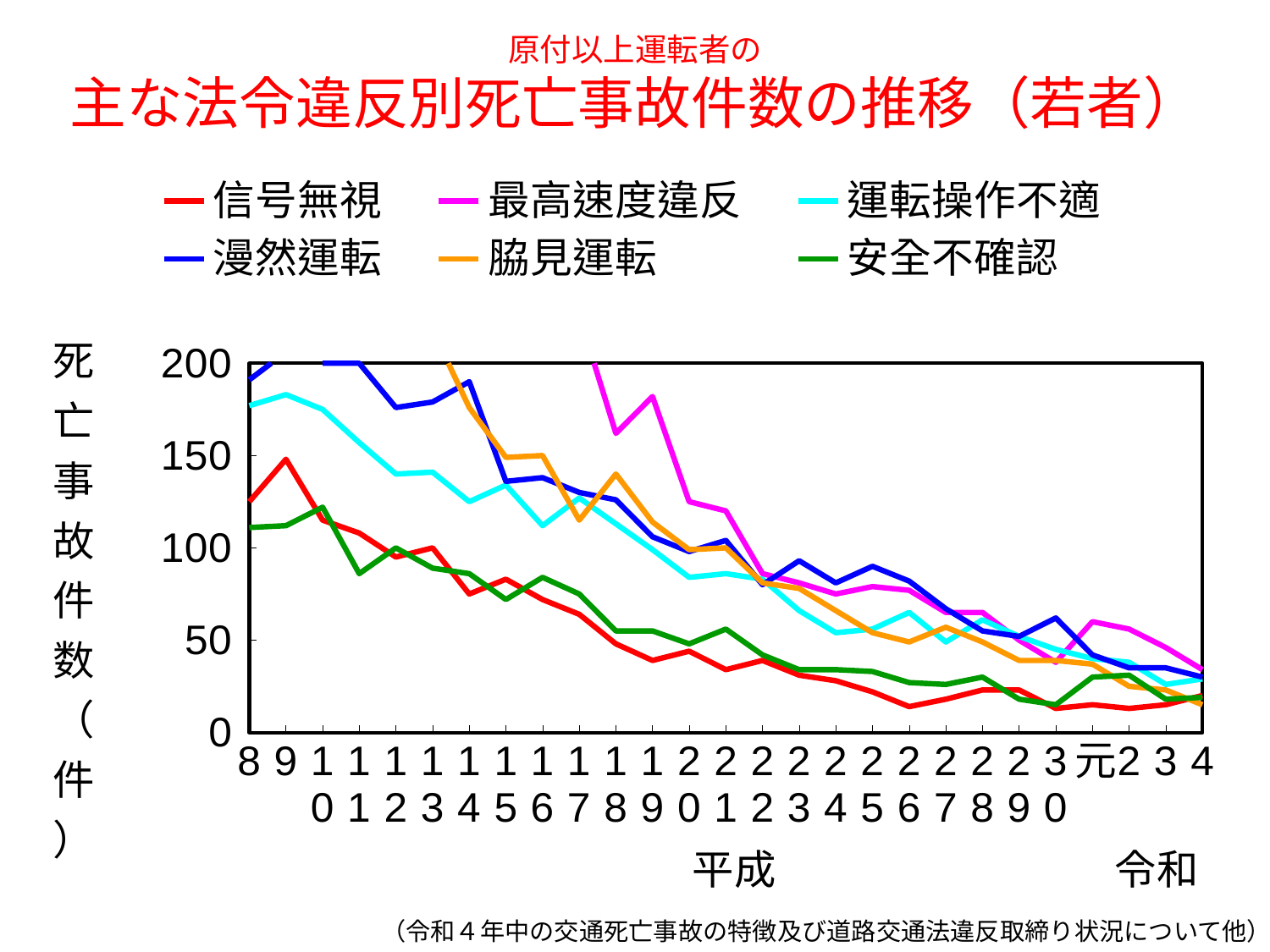

# 原付以上運転者の 主な法令違反別死亡事故件数の推移（若者）

### Chart

| Category | 信号無視 | 最高速度違反 | 運転操作不適 | 漫然運転 | 脇見運転 | 安全不確認 |
|---|---|---|---|---|---|---|
| 8 | 125.0 | 939.0 | 177.0 | 191.0 | 301.0 | 111.0 |
| 9 | 148.0 | 840.0 | 183.0 | 206.0 | 255.0 | 112.0 |
| 10 | 115.0 | 726.0 | 175.0 | 200.0 | 255.0 | 122.0 |
| 11 | 108.0 | 628.0 | 157.0 | 200.0 | 235.0 | 86.0 |
| 12 | 95.0 | 593.0 | 140.0 | 176.0 | 213.0 | 100.0 |
| 13 | 100.0 | 461.0 | 141.0 | 179.0 | 218.0 | 89.0 |
| 14 | 75.0 | 433.0 | 125.0 | 190.0 | 176.0 | 86.0 |
| 15 | 83.0 | 315.0 | 134.0 | 136.0 | 149.0 | 72.0 |
| 16 | 72.0 | 249.0 | 112.0 | 138.0 | 150.0 | 84.0 |
| 17 | 64.0 | 226.0 | 127.0 | 130.0 | 115.0 | 75.0 |
| 18 | 48.0 | 162.0 | 113.0 | 126.0 | 140.0 | 55.0 |
| 19 | 39.0 | 182.0 | 99.0 | 106.0 | 114.0 | 55.0 |
| 20 | 44.0 | 125.0 | 84.0 | 98.0 | 99.0 | 48.0 |
| 21 | 34.0 | 120.0 | 86.0 | 104.0 | 100.0 | 56.0 |
| 22 | 39.0 | 86.0 | 83.0 | 80.0 | 81.0 | 42.0 |
| 23 | 31.0 | 81.0 | 66.0 | 93.0 | 78.0 | 34.0 |
| 24 | 28.0 | 75.0 | 54.0 | 81.0 | 66.0 | 34.0 |
| 25 | 22.0 | 79.0 | 56.0 | 90.0 | 54.0 | 33.0 |
| 26 | 14.0 | 77.0 | 65.0 | 82.0 | 49.0 | 27.0 |
| 27 | 18.0 | 65.0 | 49.0 | 67.0 | 57.0 | 26.0 |
| 28 | 23.0 | 65.0 | 61.0 | 55.0 | 49.0 | 30.0 |
| 29 | 23.0 | 50.0 | 52.0 | 52.0 | 39.0 | 18.0 |
| 30 | 13.0 | 38.0 | 45.0 | 62.0 | 39.0 | 15.0 |
| 元 | 15.0 | 60.0 | 40.0 | 42.0 | 37.0 | 30.0 |
| 2 | 13.0 | 56.0 | 38.0 | 35.0 | 25.0 | 31.0 |
| 3 | 15.0 | 46.0 | 26.0 | 35.0 | 23.0 | 18.0 |
| 4 | 20.0 | 34.0 | 29.0 | 30.0 | 15.0 | 19.0 |
（令和４年中の交通死亡事故の特徴及び道路交通法違反取締り状況について他）